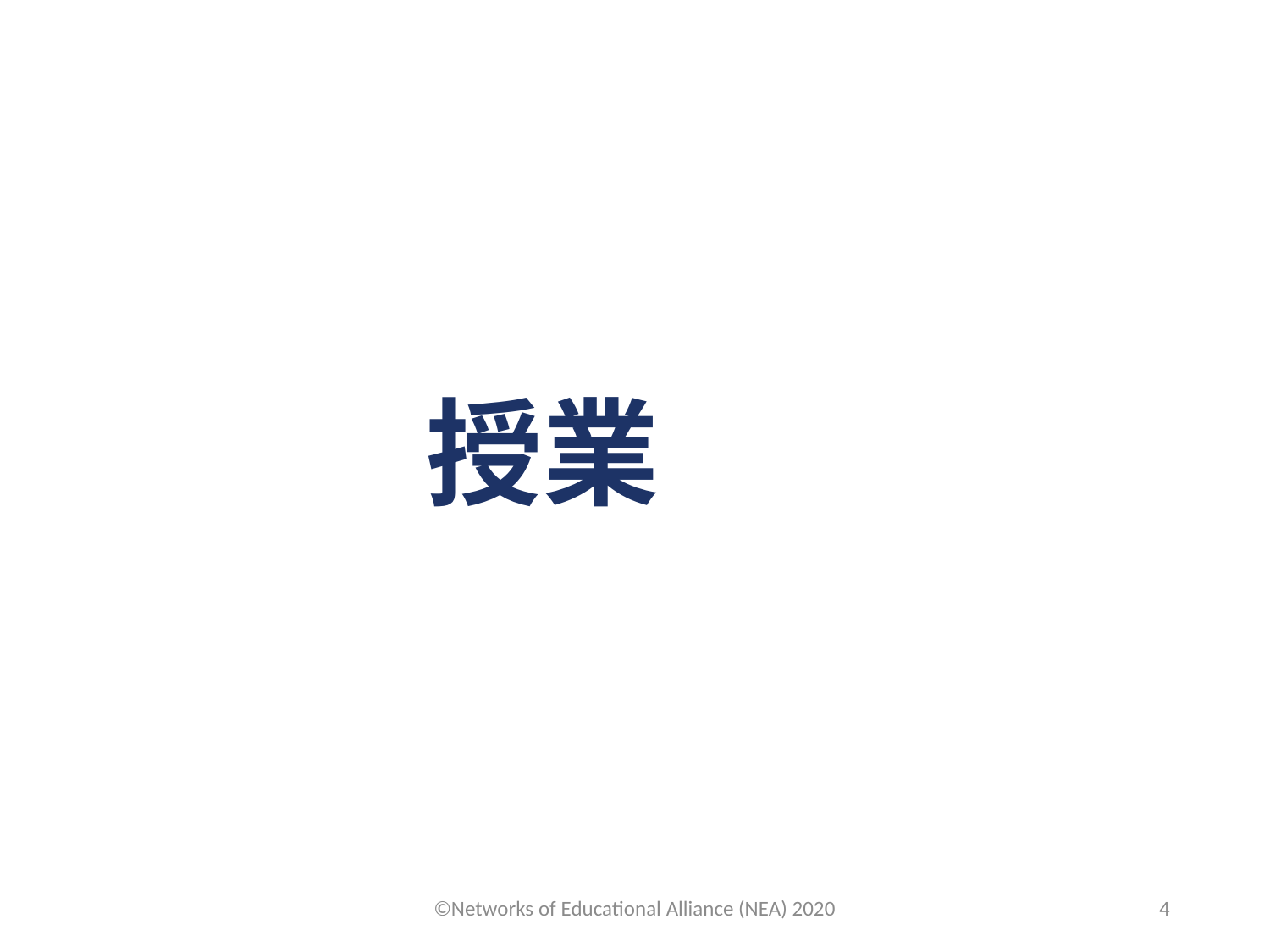

授業
©Networks of Educational Alliance (NEA) 2020
4